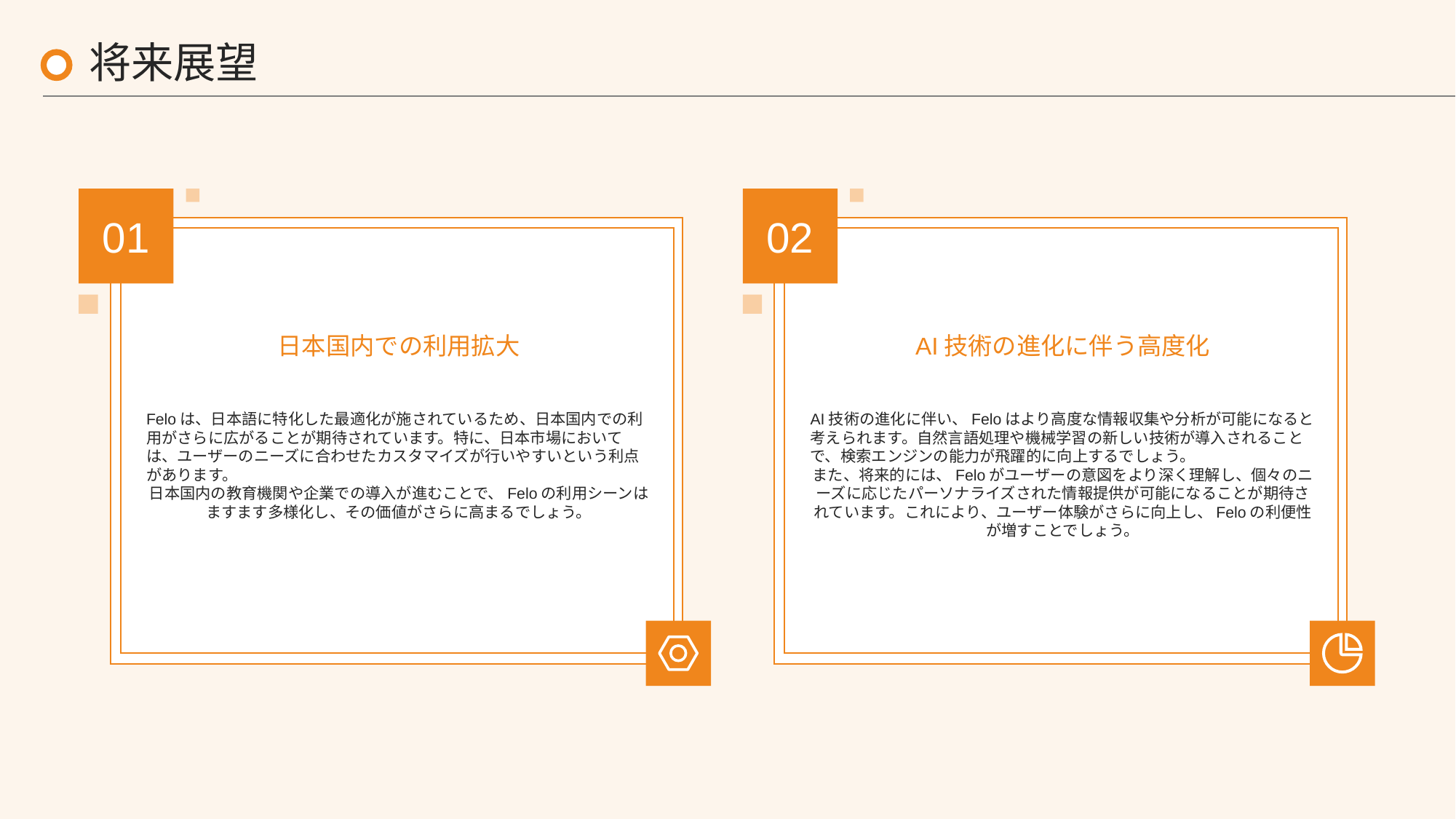

将来展望

01
02

日本国内での利用拡大
AI技術の進化に伴う高度化

Feloは、日本語に特化した最適化が施されているため、日本国内での利用がさらに広がることが期待されています。特に、日本市場においては、ユーザーのニーズに合わせたカスタマイズが行いやすいという利点があります。
日本国内の教育機関や企業での導入が進むことで、Feloの利用シーンはますます多様化し、その価値がさらに高まるでしょう。
AI技術の進化に伴い、Feloはより高度な情報収集や分析が可能になると考えられます。自然言語処理や機械学習の新しい技術が導入されることで、検索エンジンの能力が飛躍的に向上するでしょう。
また、将来的には、Feloがユーザーの意図をより深く理解し、個々のニーズに応じたパーソナライズされた情報提供が可能になることが期待されています。これにより、ユーザー体験がさらに向上し、Feloの利便性が増すことでしょう。